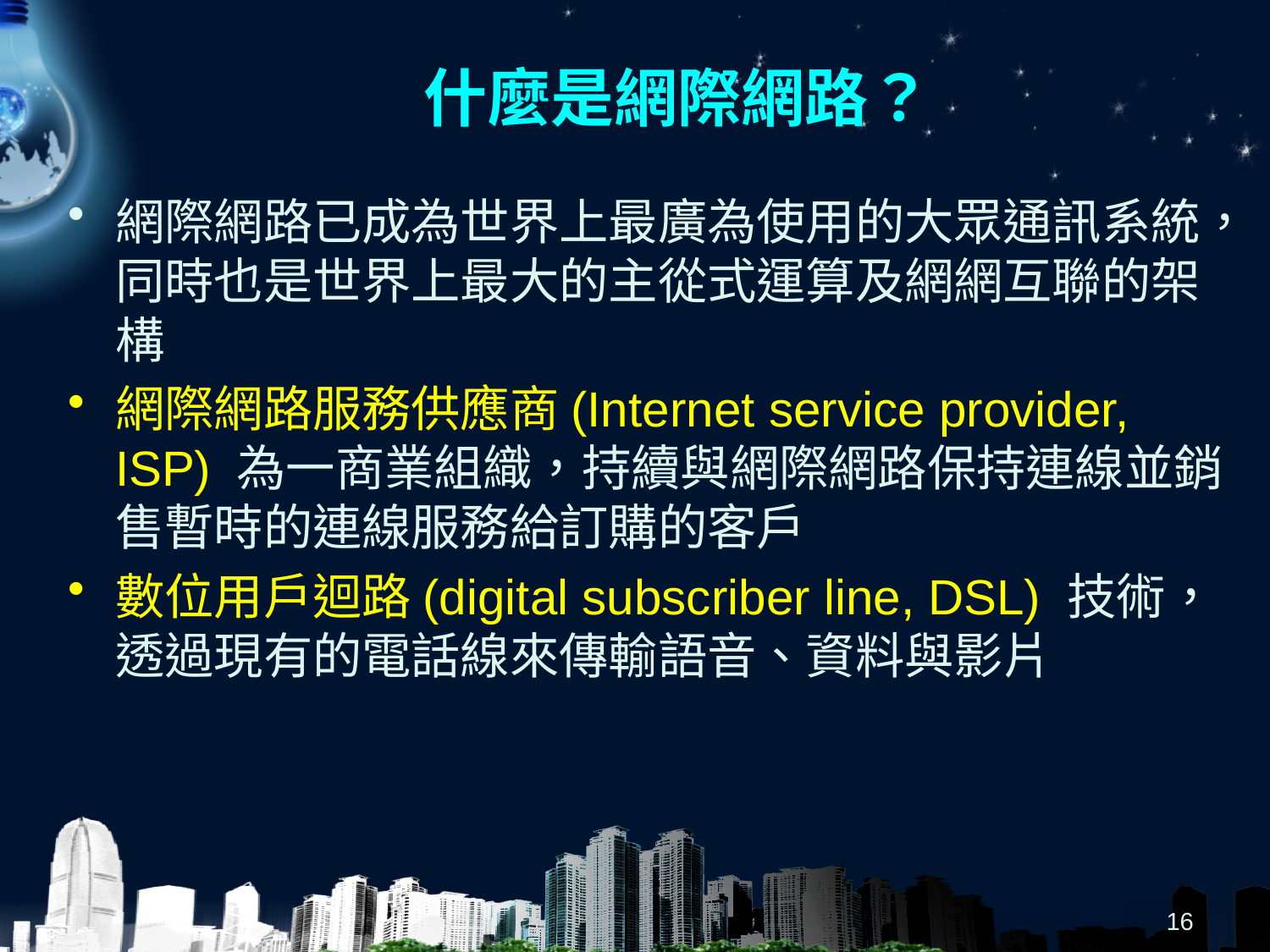

# 什麼是網際網路？
網際網路已成為世界上最廣為使用的大眾通訊系統，同時也是世界上最大的主從式運算及網網互聯的架構
網際網路服務供應商(Internet service provider, ISP) 為一商業組織，持續與網際網路保持連線並銷售暫時的連線服務給訂購的客戶
數位用戶迴路(digital subscriber line, DSL) 技術，透過現有的電話線來傳輸語音、資料與影片
16